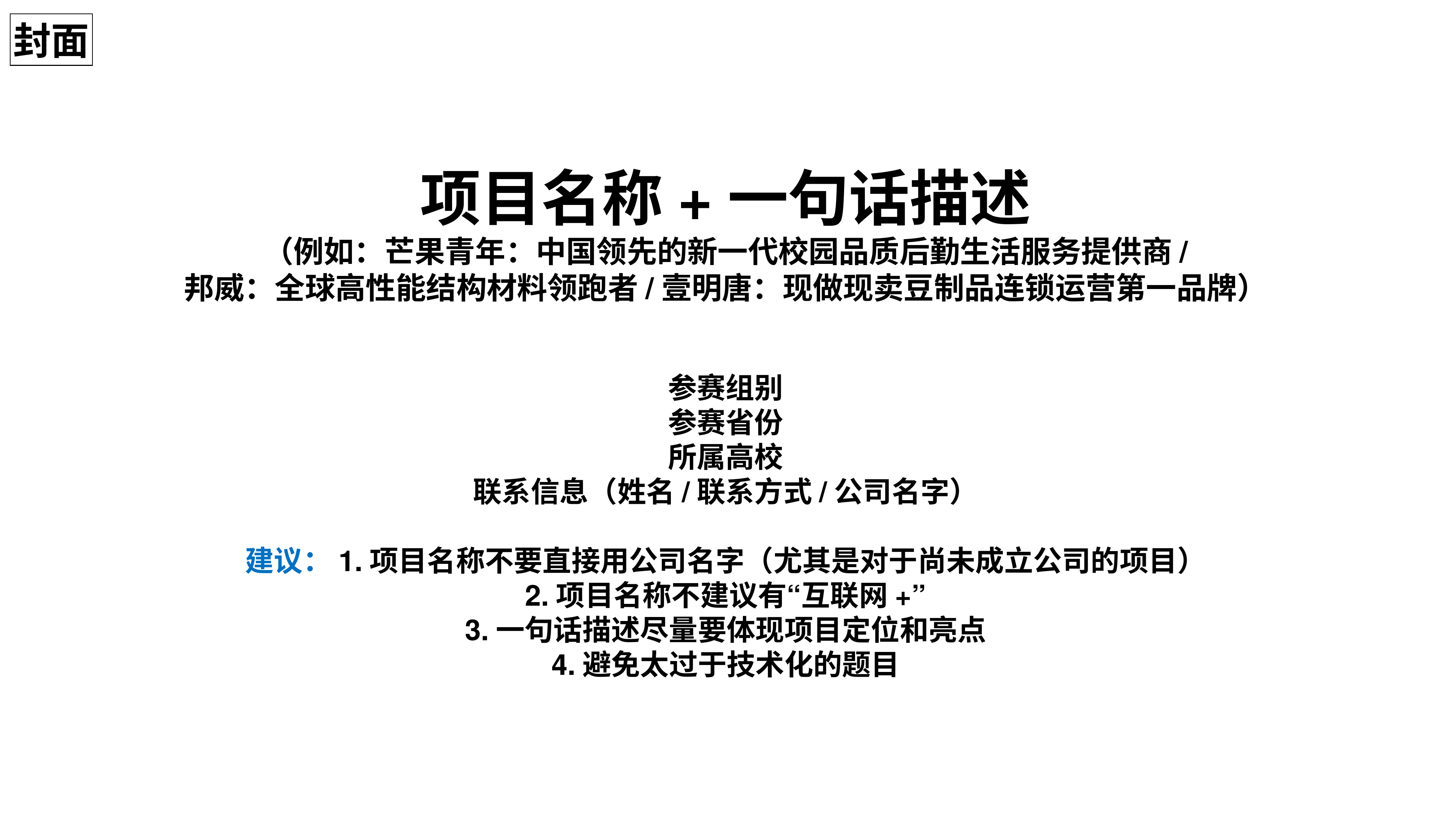

封面
项目名称+一句话描述
（例如：芒果青年：中国领先的新一代校园品质后勤生活服务提供商/
邦威：全球高性能结构材料领跑者/壹明唐：现做现卖豆制品连锁运营第一品牌）
参赛组别
参赛省份
所属高校
联系信息（姓名/联系方式/公司名字）

建议：1.项目名称不要直接用公司名字（尤其是对于尚未成立公司的项目）
2.项目名称不建议有“互联网+”
3.一句话描述尽量要体现项目定位和亮点
4.避免太过于技术化的题目